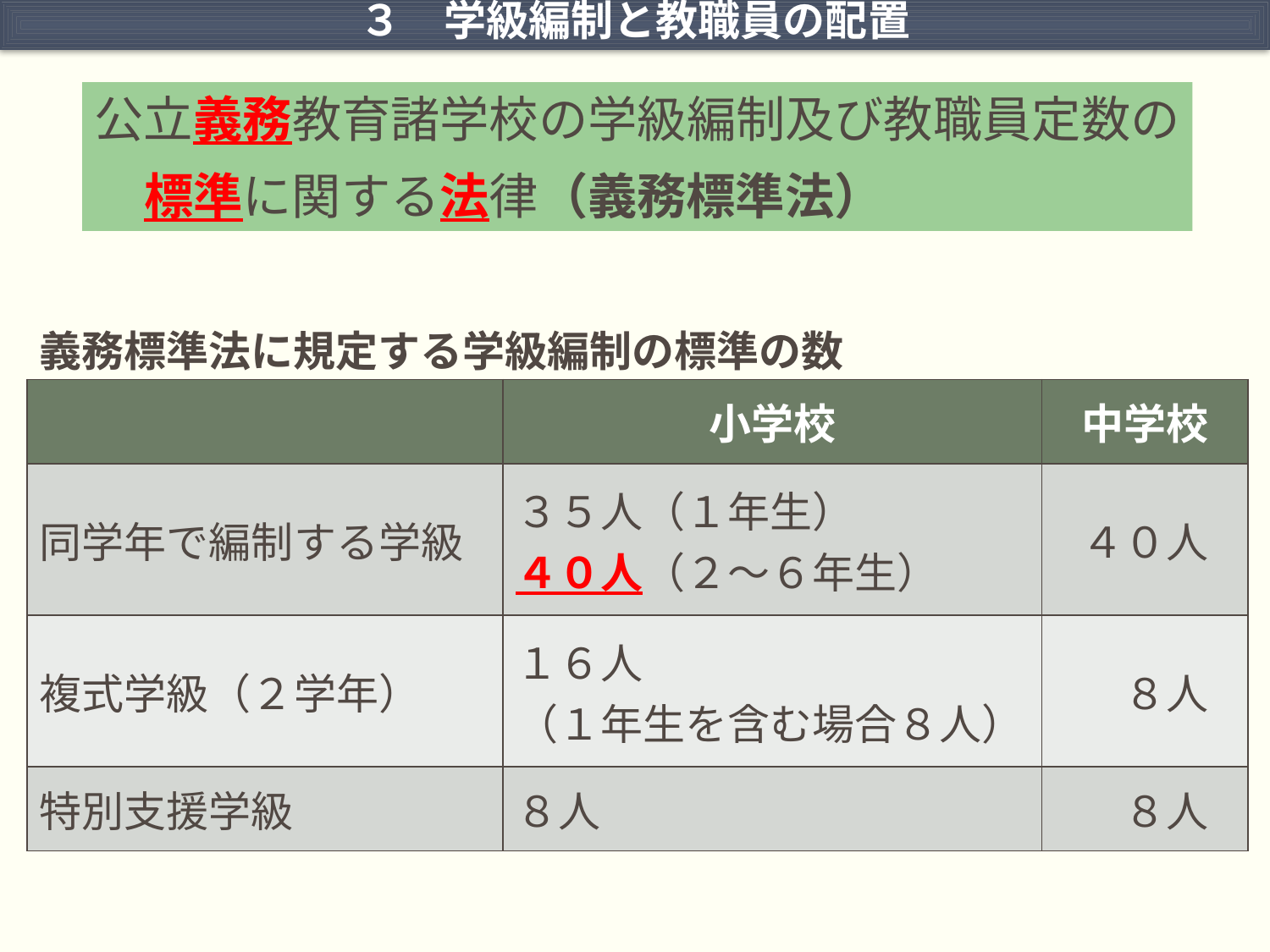

３　学級編制と教職員の配置
公立義務教育諸学校の学級編制及び教職員定数の
　標準に関する法律（義務標準法）
義務標準法に規定する学級編制の標準の数
|  | 小学校 | 中学校 |
| --- | --- | --- |
| 同学年で編制する学級 | ３５人（１年生） ４０人（２～６年生） | ４０人 |
| 複式学級（２学年） | １６人 （１年生を含む場合８人） | ８人 |
| 特別支援学級 | ８人 | ８人 |